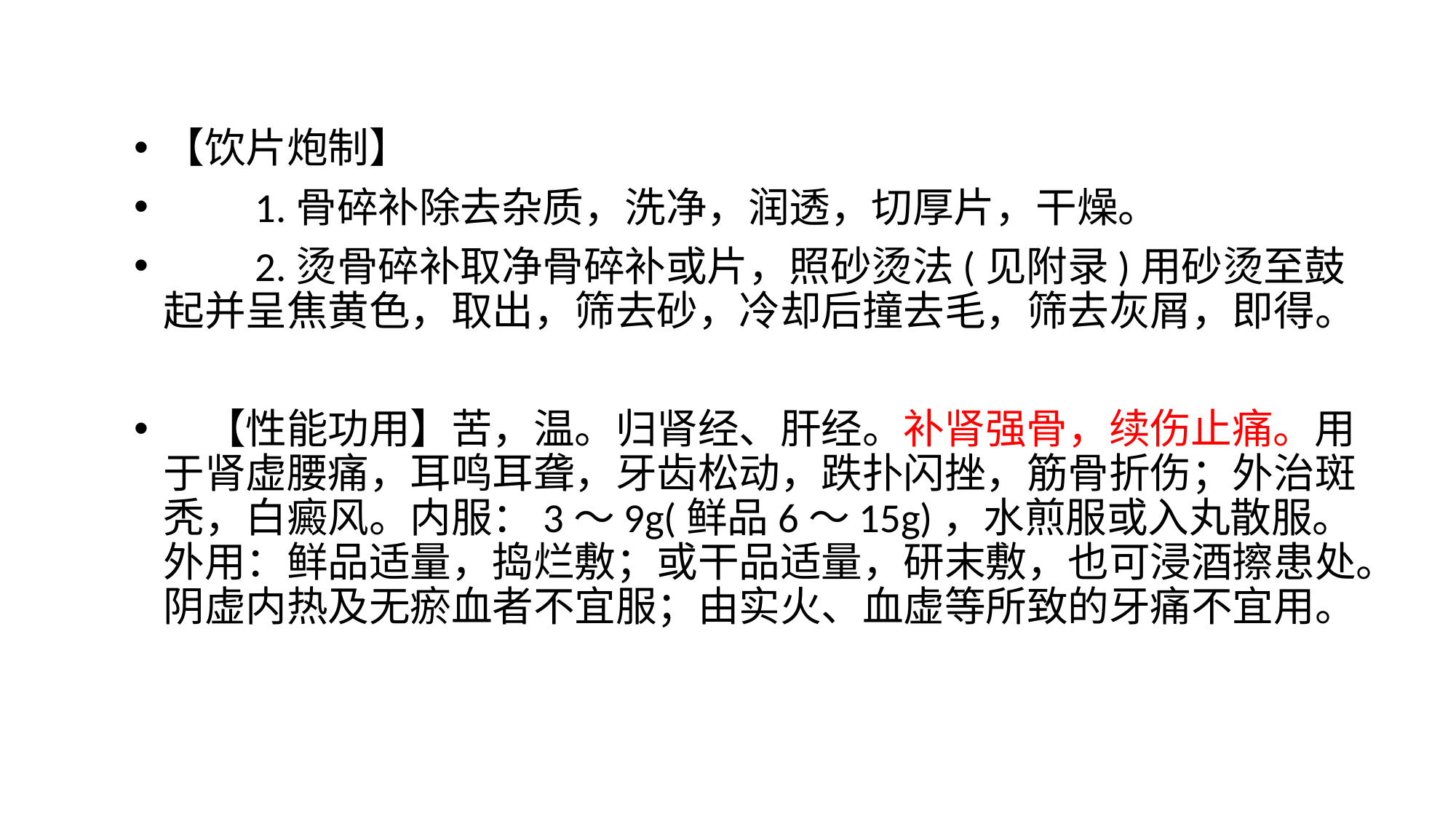

#
【饮片炮制】
　　1.骨碎补除去杂质，洗净，润透，切厚片，干燥。
　　2.烫骨碎补取净骨碎补或片，照砂烫法(见附录)用砂烫至鼓起并呈焦黄色，取出，筛去砂，冷却后撞去毛，筛去灰屑，即得。

　【性能功用】苦，温。归肾经、肝经。补肾强骨，续伤止痛。用于肾虚腰痛，耳鸣耳聋，牙齿松动，跌扑闪挫，筋骨折伤；外治斑秃，白癜风。内服：3～9g(鲜品6～15g)，水煎服或入丸散服。外用：鲜品适量，捣烂敷；或干品适量，研末敷，也可浸酒擦患处。阴虚内热及无瘀血者不宜服；由实火、血虚等所致的牙痛不宜用。